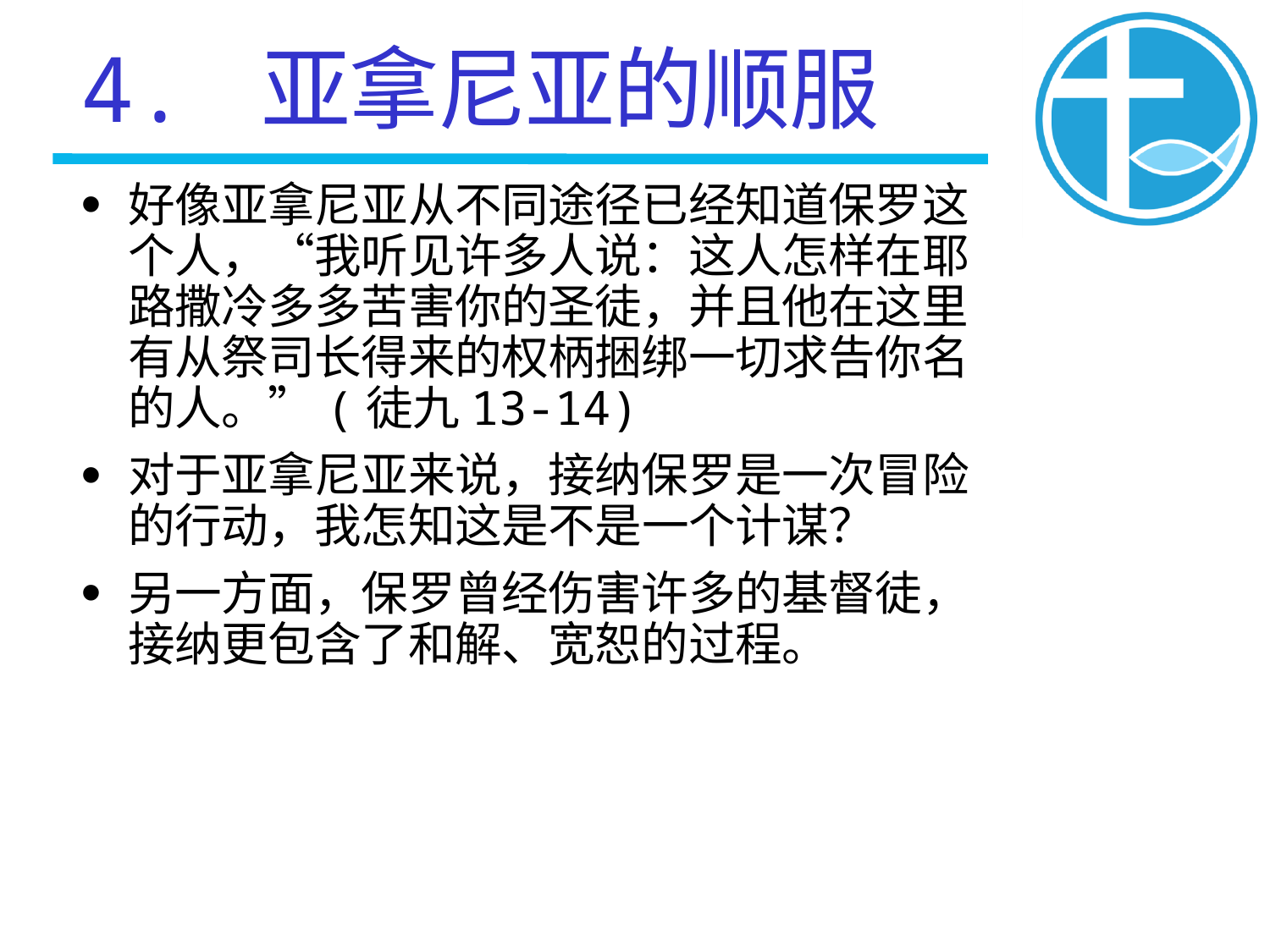

# 4. 亚拿尼亚的顺服
好像亚拿尼亚从不同途径已经知道保罗这个人，“我听见许多人说：这人怎样在耶路撒冷多多苦害你的圣徒，并且他在这里有从祭司长得来的权柄捆绑一切求告你名的人。”(徒九13-14)
对于亚拿尼亚来说，接纳保罗是一次冒险的行动，我怎知这是不是一个计谋？
另一方面，保罗曾经伤害许多的基督徒，接纳更包含了和解、宽恕的过程。